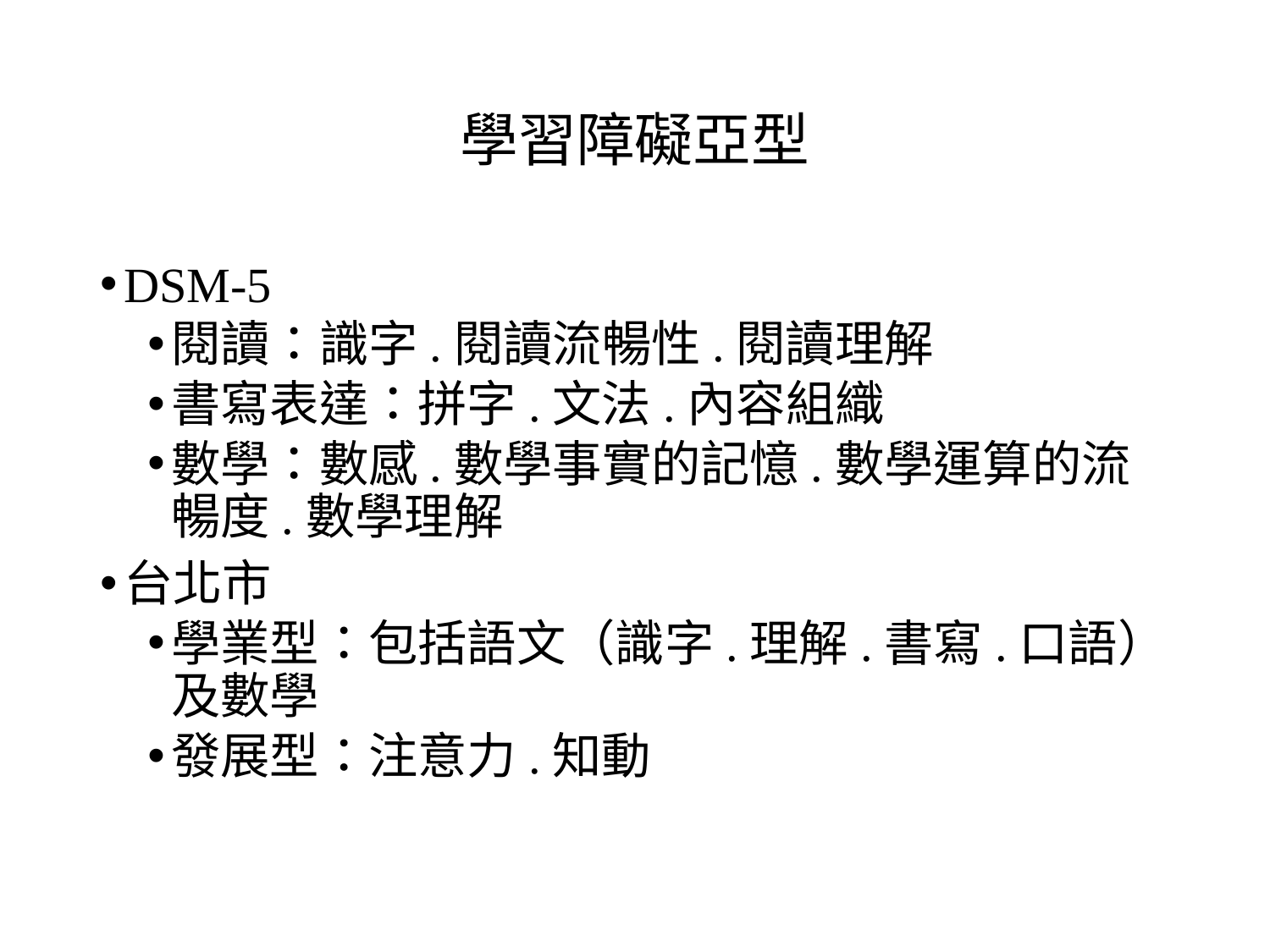

# 學習障礙亞型
DSM-5
閱讀：識字.閱讀流暢性.閱讀理解
書寫表達：拼字.文法.內容組織
數學：數感.數學事實的記憶.數學運算的流暢度.數學理解
台北市
學業型：包括語文（識字.理解.書寫.口語）及數學
發展型：注意力.知動